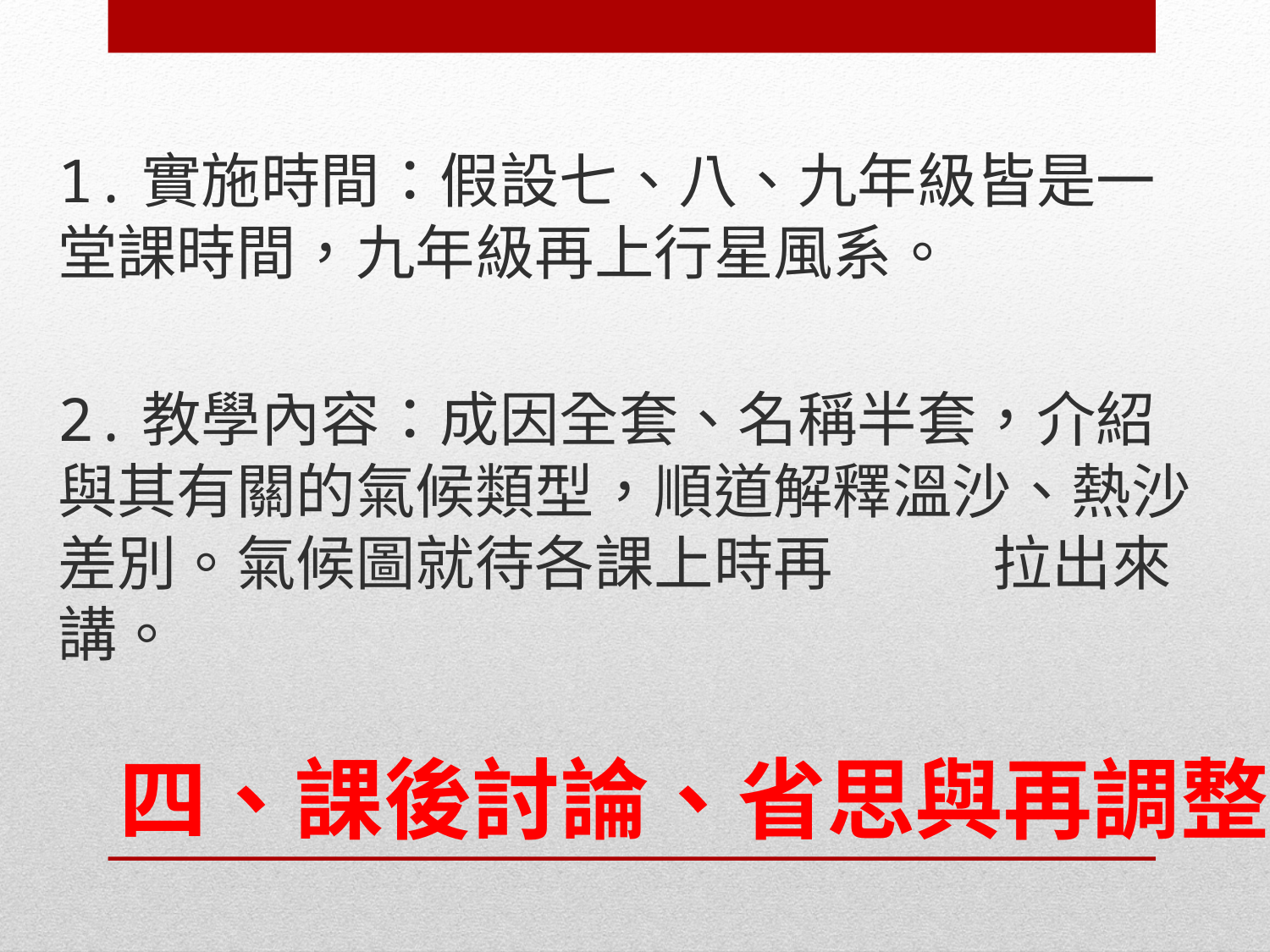

1.實施時間：假設七、八、九年級皆是一堂課時間，九年級再上行星風系。

2.教學內容：成因全套、名稱半套，介紹與其有關的氣候類型，順道解釋溫沙、熱沙差別。氣候圖就待各課上時再            拉出來講。
# 四、課後討論、省思與再調整